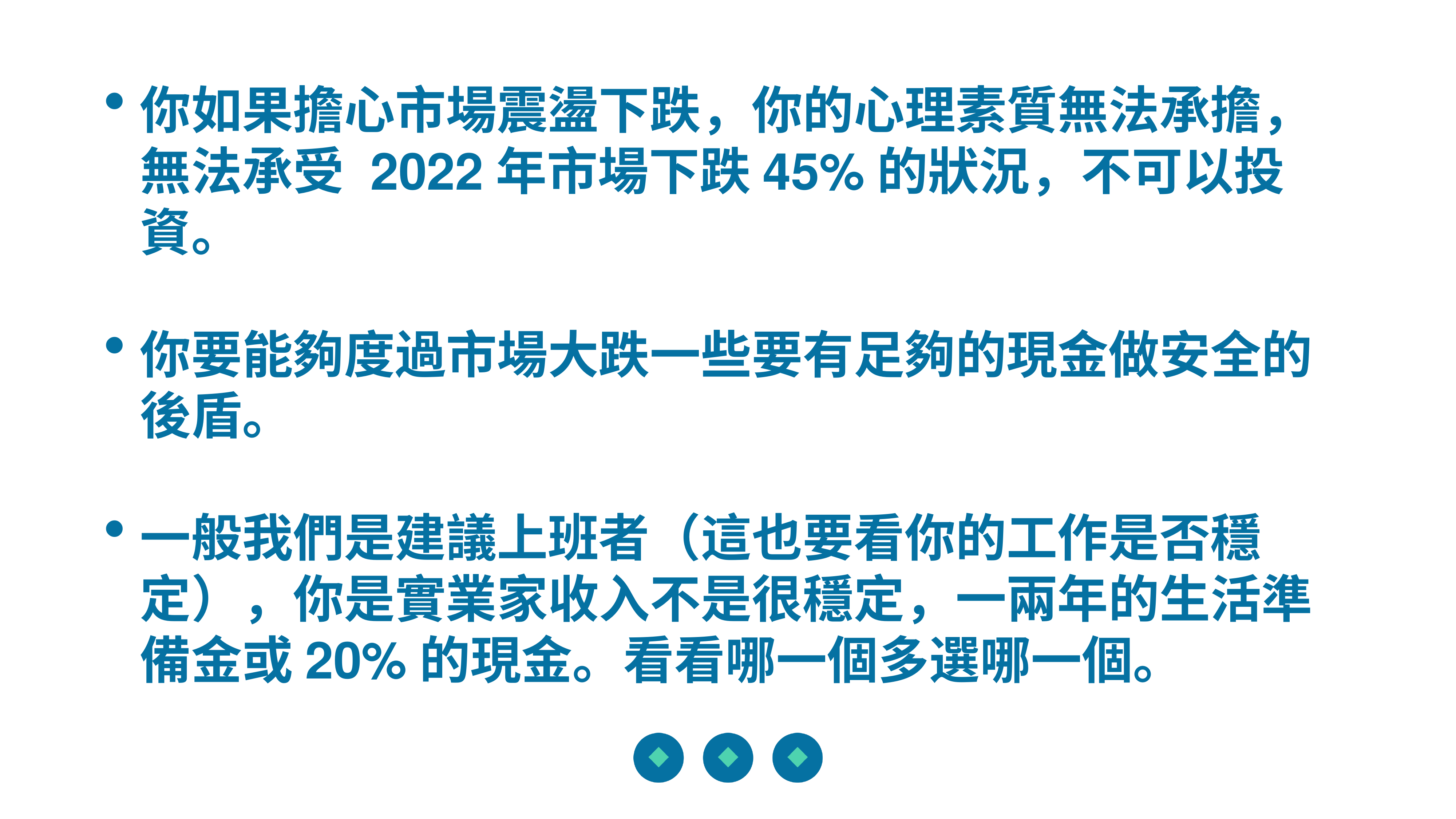

你如果擔心市場震盪下跌，你的心理素質無法承擔，無法承受 2022年市場下跌45%的狀況，不可以投資。

你要能夠度過市場大跌一些要有足夠的現金做安全的後盾。

一般我們是建議上班者（這也要看你的工作是否穩定），你是實業家收入不是很穩定，一兩年的生活準備金或20%的現金。看看哪一個多選哪一個。